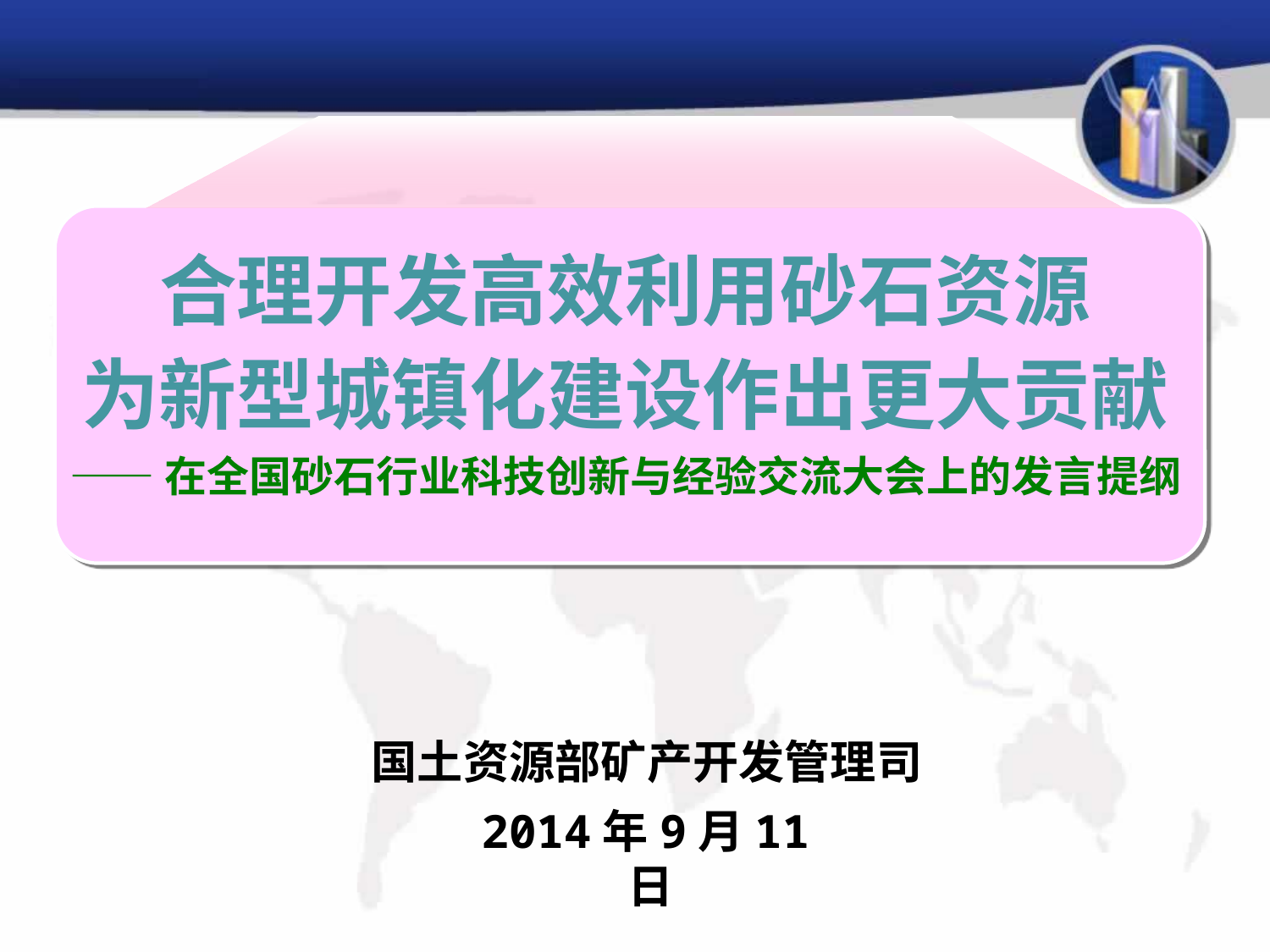

合理开发高效利用砂石资源
为新型城镇化建设作出更大贡献
——在全国砂石行业科技创新与经验交流大会上的发言提纲
国土资源部矿产开发管理司
2014年9月11日